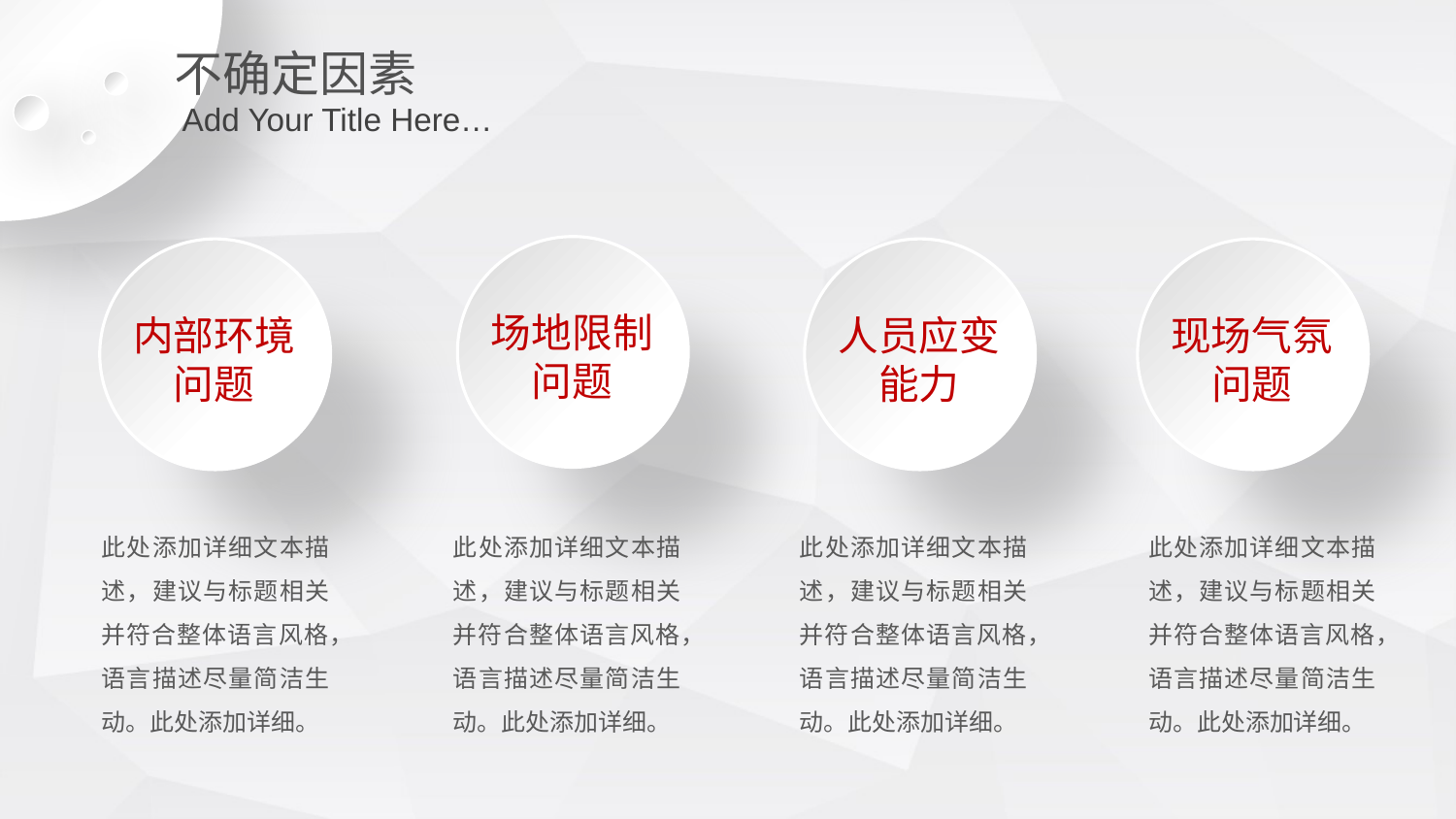

不确定因素

Add Your Title Here…

场地限制
问题
内部环境
问题
人员应变
能力
现场气氛
问题
此处添加详细文本描述，建议与标题相关并符合整体语言风格，语言描述尽量简洁生动。此处添加详细。
此处添加详细文本描述，建议与标题相关并符合整体语言风格，语言描述尽量简洁生动。此处添加详细。
此处添加详细文本描述，建议与标题相关并符合整体语言风格，语言描述尽量简洁生动。此处添加详细。
此处添加详细文本描述，建议与标题相关并符合整体语言风格，语言描述尽量简洁生动。此处添加详细。